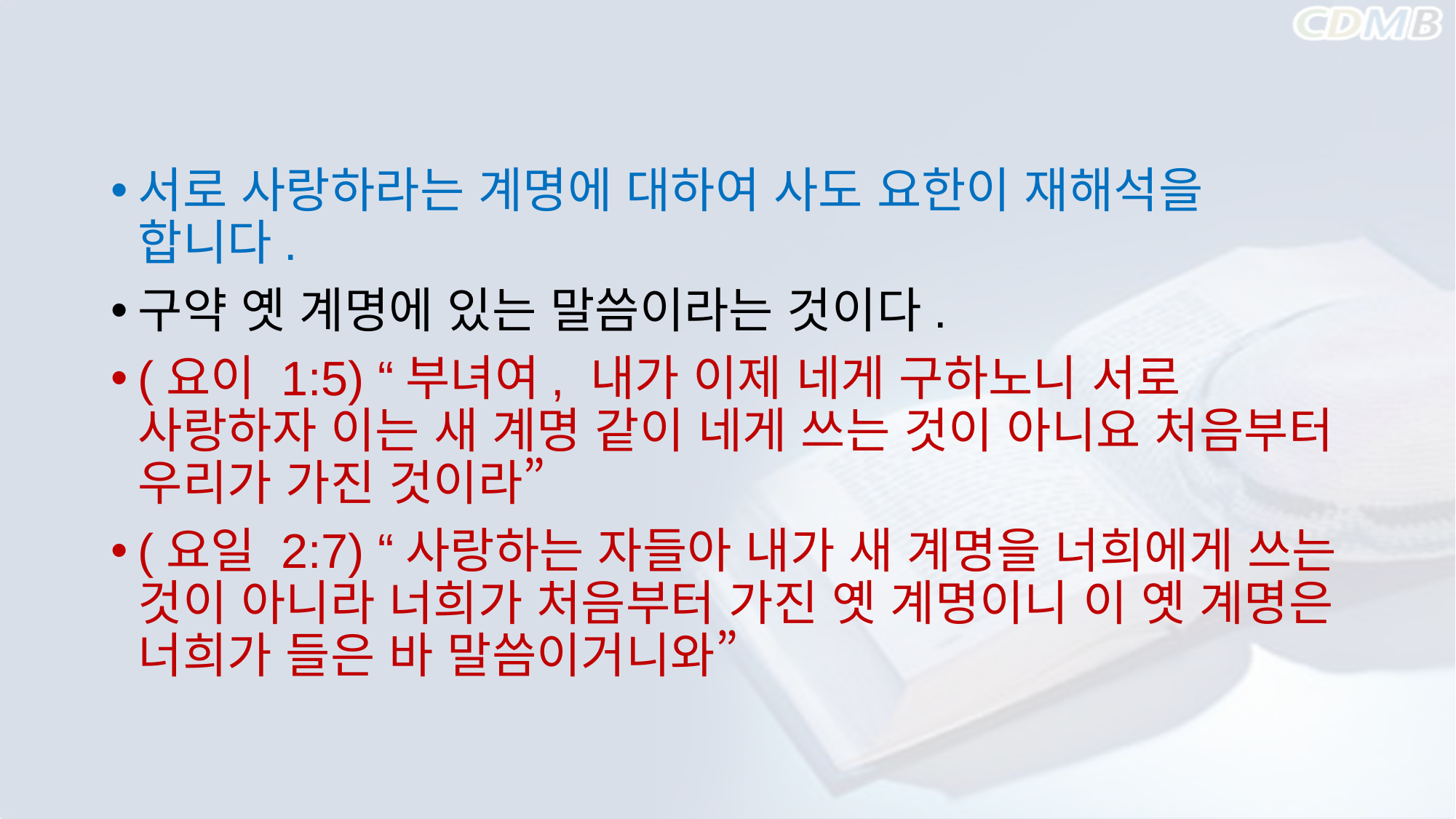

#
서로 사랑하라는 계명에 대하여 사도 요한이 재해석을 합니다.
구약 옛 계명에 있는 말씀이라는 것이다.
(요이 1:5) “부녀여, 내가 이제 네게 구하노니 서로 사랑하자 이는 새 계명 같이 네게 쓰는 것이 아니요 처음부터 우리가 가진 것이라”
(요일 2:7) “사랑하는 자들아 내가 새 계명을 너희에게 쓰는 것이 아니라 너희가 처음부터 가진 옛 계명이니 이 옛 계명은 너희가 들은 바 말씀이거니와”